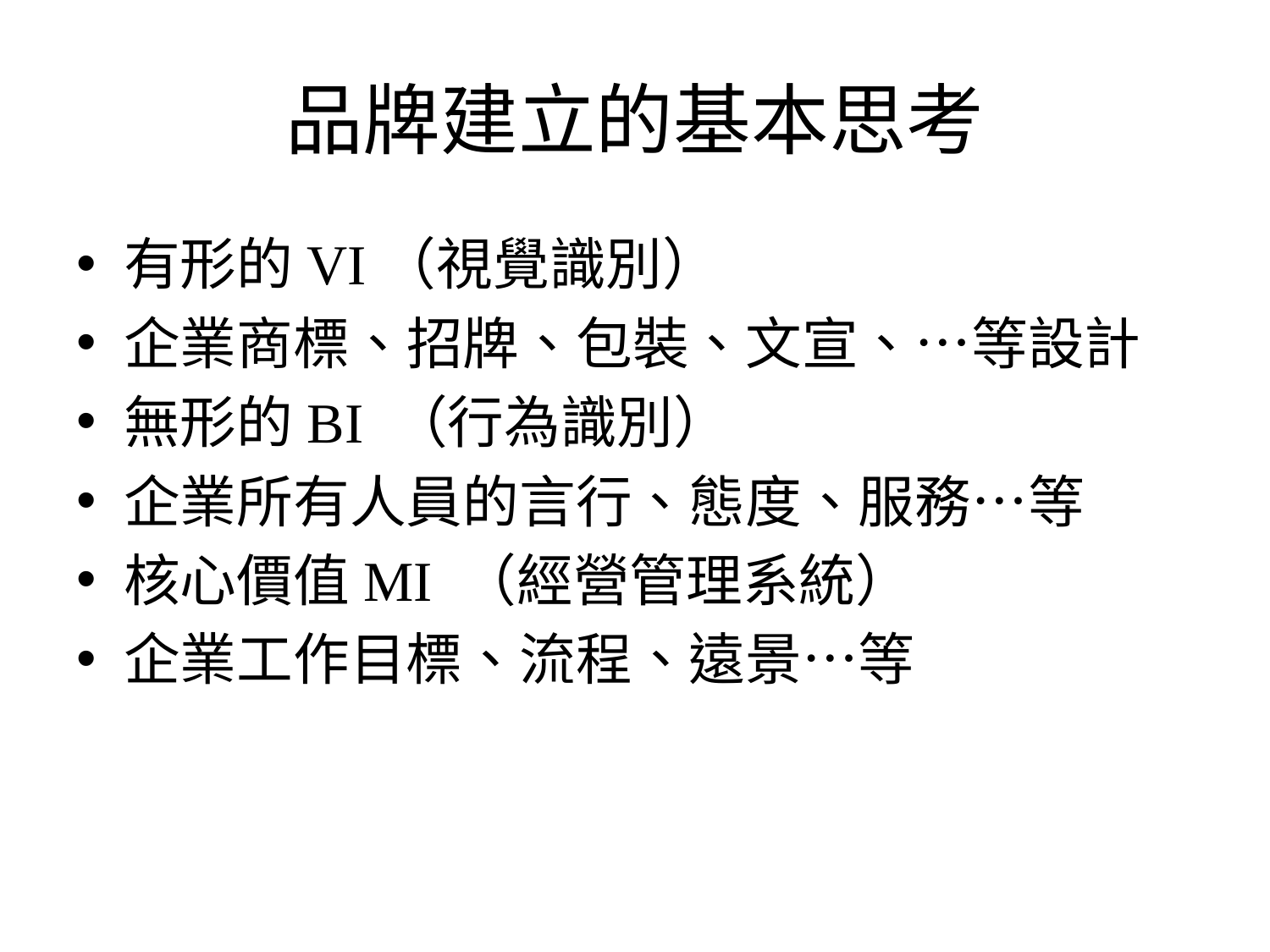

# 品牌建立的基本思考
有形的VI（視覺識別）
企業商標、招牌、包裝、文宣、…等設計
無形的BI （行為識別）
企業所有人員的言行、態度、服務…等
核心價值MI （經營管理系統）
企業工作目標、流程、遠景…等